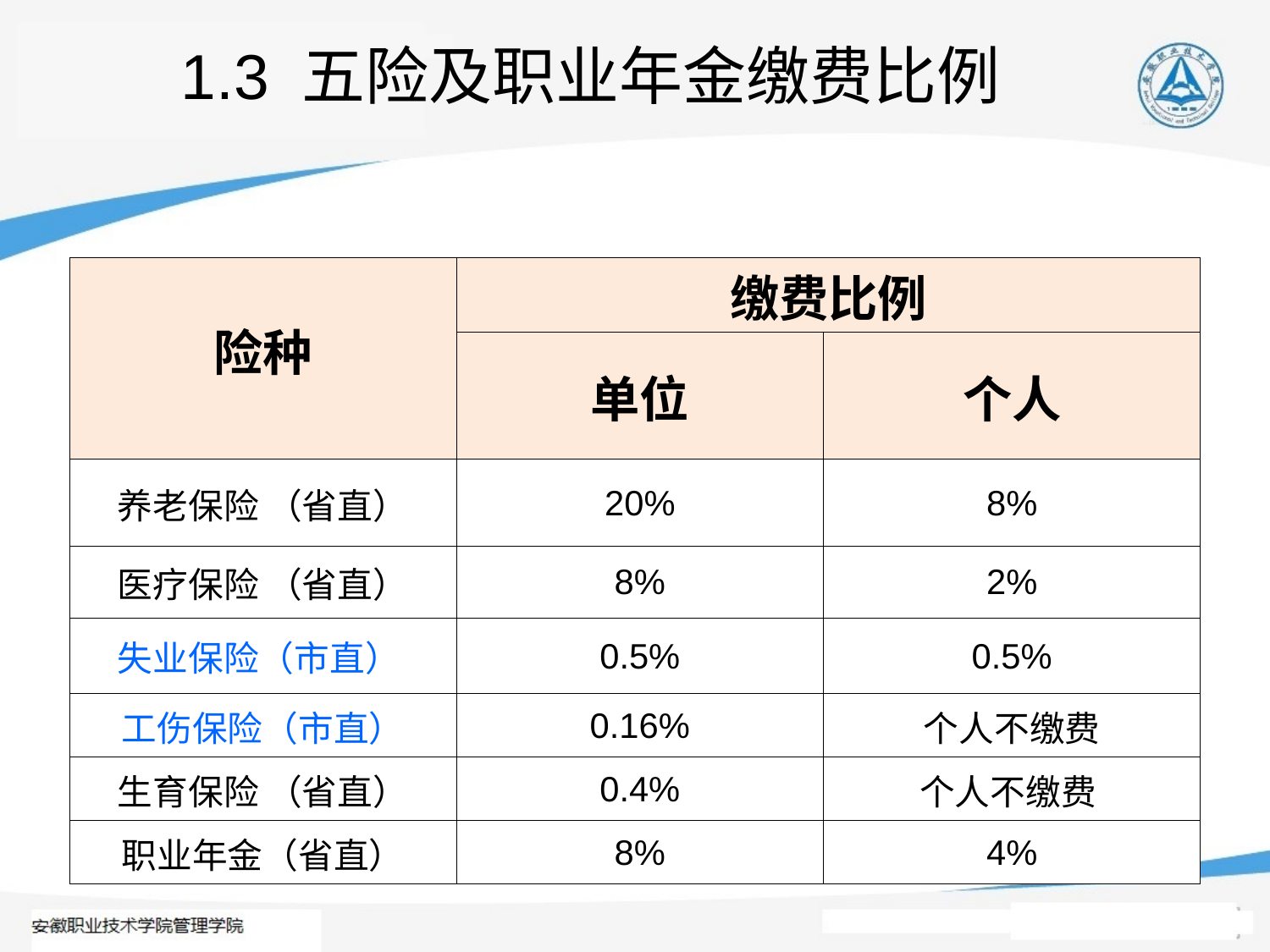

1.3 五险及职业年金缴费比例
| 险种 | 缴费比例 |  |
| --- | --- | --- |
|  | 单位 | 个人 |
| 养老保险 （省直） | 20% | 8% |
| 医疗保险 （省直） | 8% | 2% |
| 失业保险（市直） | 0.5% | 0.5% |
| 工伤保险（市直） | 0.16% | 个人不缴费 |
| 生育保险 （省直） | 0.4% | 个人不缴费 |
| 职业年金（省直） | 8% | 4% |